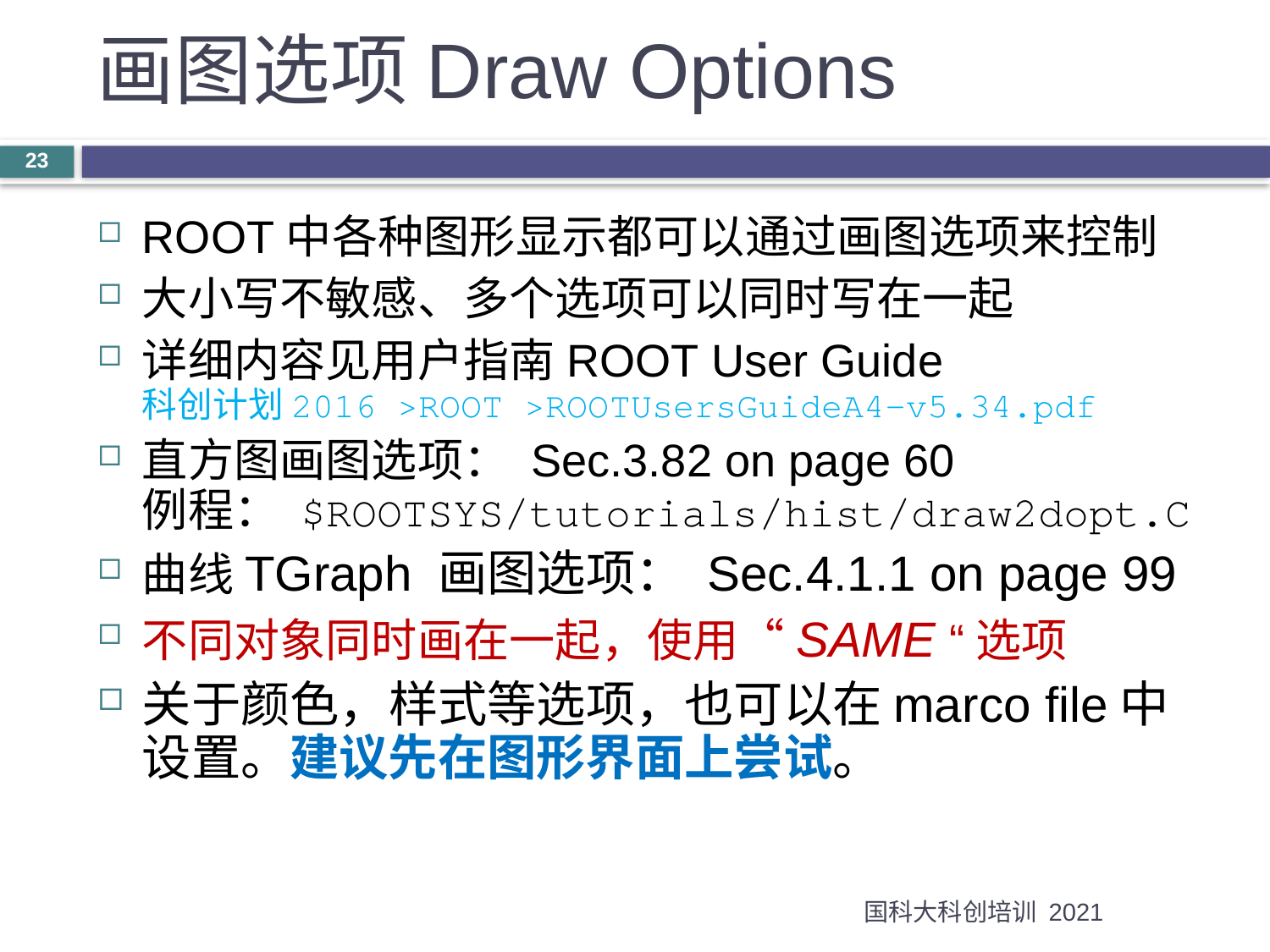

画图选项Draw Options
ROOT中各种图形显示都可以通过画图选项来控制
大小写不敏感、多个选项可以同时写在一起
详细内容见用户指南ROOT User Guide
科创计划2016 >ROOT >ROOTUsersGuideA4-v5.34.pdf
直方图画图选项： Sec.3.82 on page 60
例程： $ROOTSYS/tutorials/hist/draw2dopt.C
曲线TGraph 画图选项： Sec.4.1.1 on page 99
不同对象同时画在一起，使用“SAME “选项
关于颜色，样式等选项，也可以在marco file中设置。建议先在图形界面上尝试。
国科大科创培训 2021
23